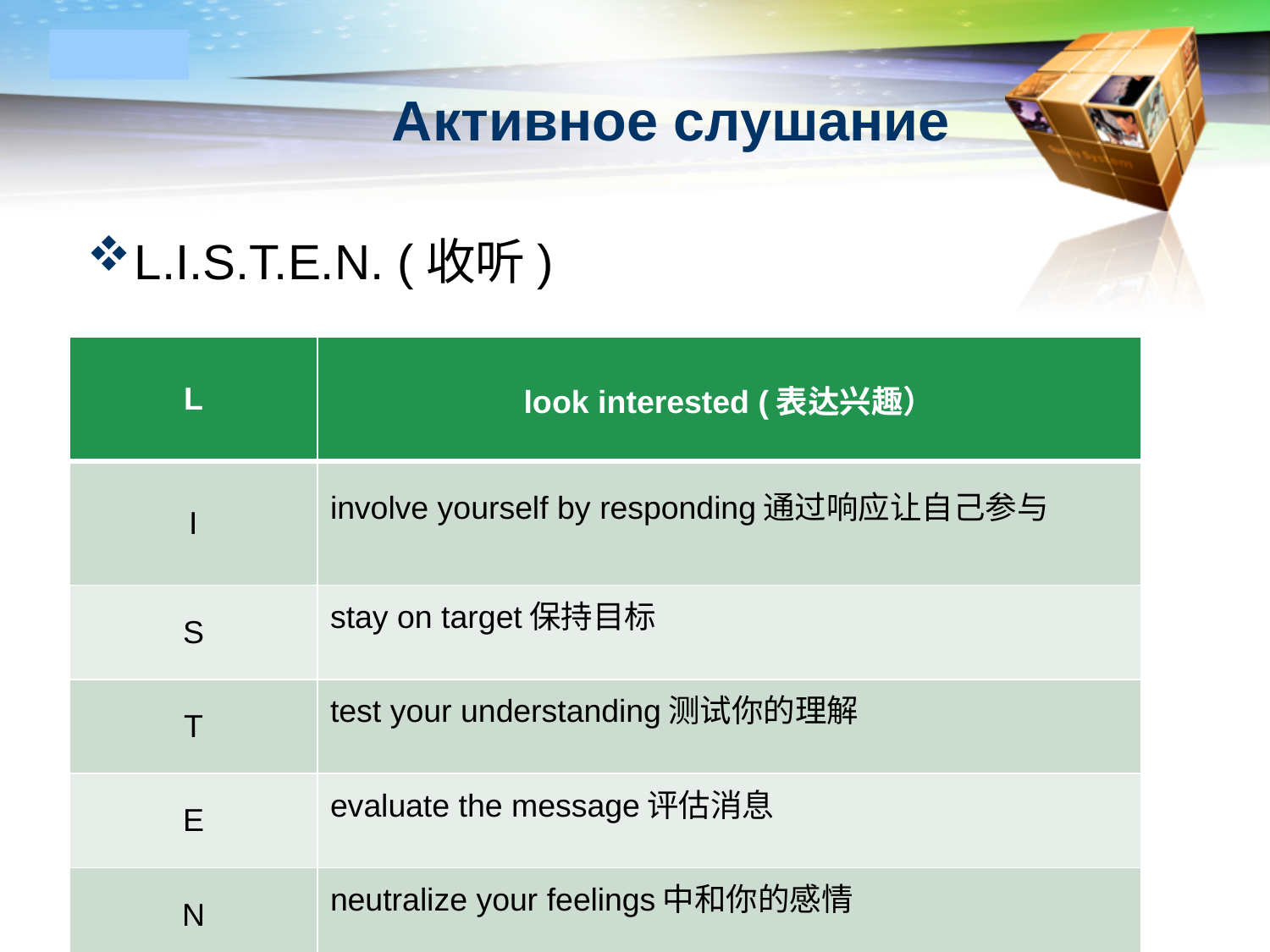

# Активное слушание
L.I.S.T.E.N. (收听)

| L | look interested (表达兴趣） |
| --- | --- |
| I | involve yourself by responding通过响应让自己参与 |
| S | stay on target保持目标 |
| T | test your understanding测试你的理解 |
| E | evaluate the message评估消息 |
| N | neutralize your feelings中和你的感情 |